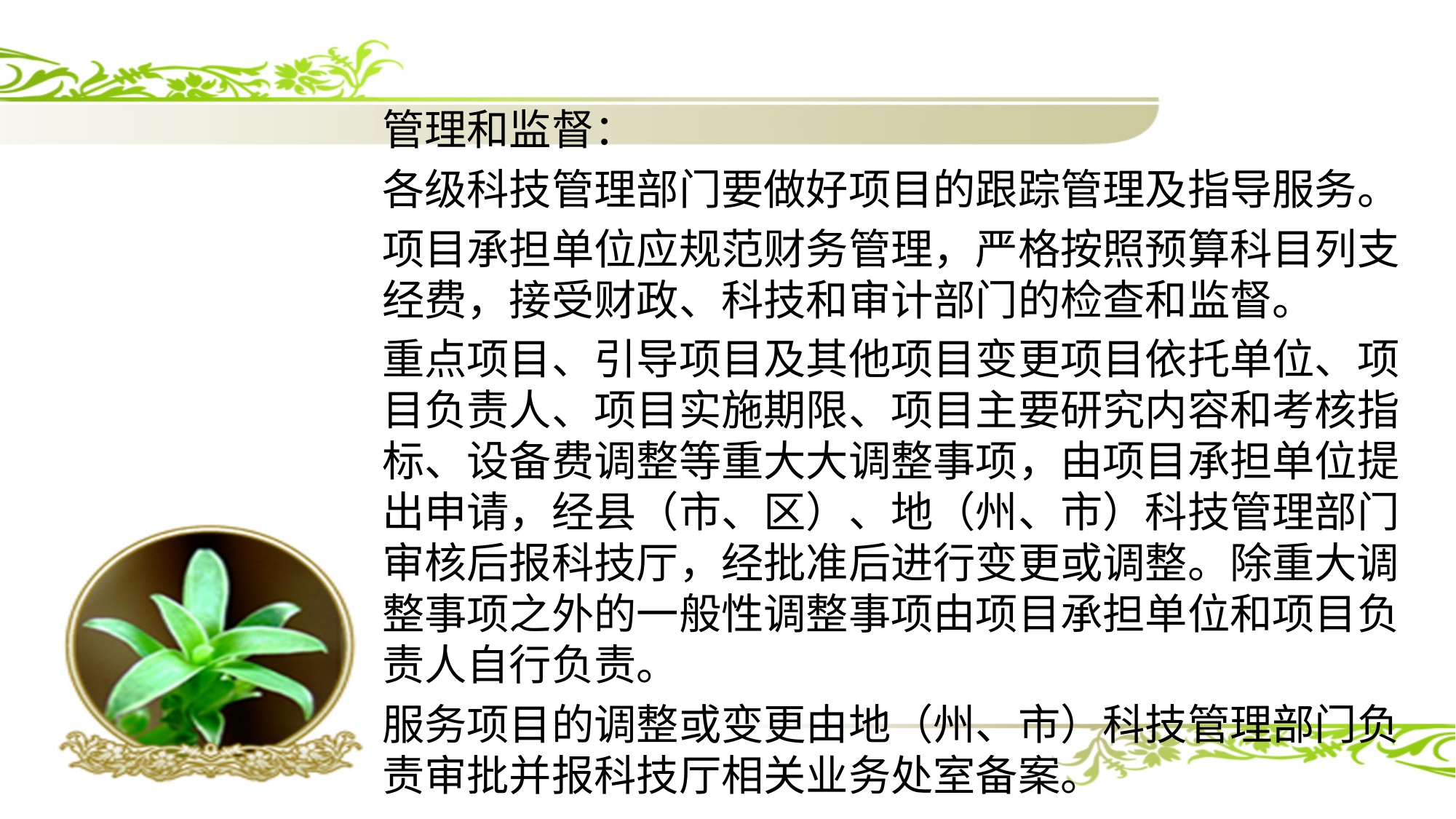

管理和监督：
各级科技管理部门要做好项目的跟踪管理及指导服务。
项目承担单位应规范财务管理，严格按照预算科目列支经费，接受财政、科技和审计部门的检查和监督。
重点项目、引导项目及其他项目变更项目依托单位、项目负责人、项目实施期限、项目主要研究内容和考核指标、设备费调整等重大大调整事项，由项目承担单位提出申请，经县（市、区）、地（州、市）科技管理部门审核后报科技厅，经批准后进行变更或调整。除重大调整事项之外的一般性调整事项由项目承担单位和项目负责人自行负责。
服务项目的调整或变更由地（州、市）科技管理部门负责审批并报科技厅相关业务处室备案。